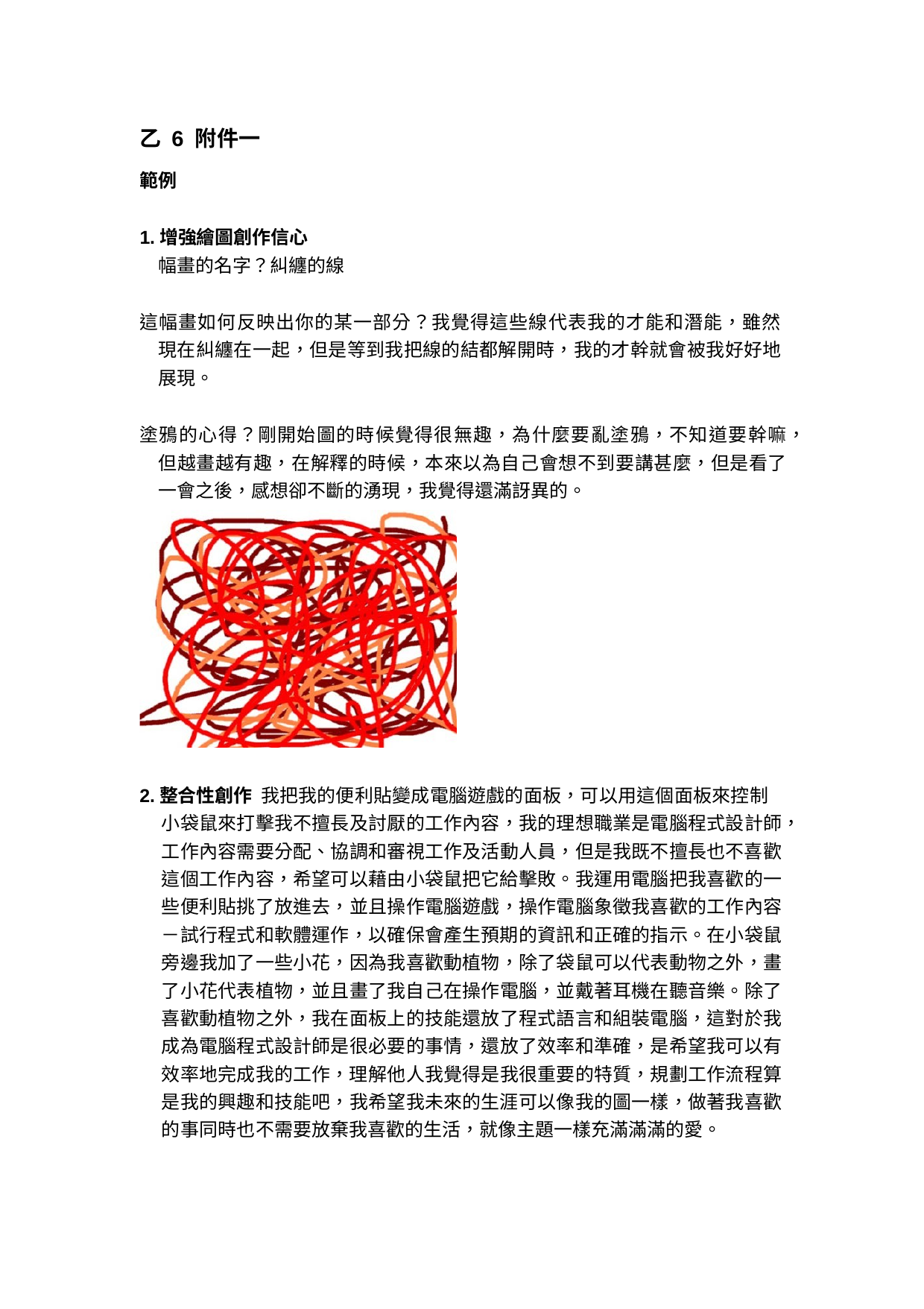

乙 6 附件一
範例

1.增強繪圖創作信心
幅畫的名字？糾纏的線

這幅畫如何反映出你的某一部分？我覺得這些線代表我的才能和潛能，雖然  現在糾纏在一起，但是等到我把線的結都解開時，我的才幹就會被我好好地  展現。

塗鴉的心得？剛開始圖的時候覺得很無趣，為什麼要亂塗鴉，不知道要幹嘛，但越畫越有趣，在解釋的時候，本來以為自己會想不到要講甚麼，但是看了一會之後，感想卻不斷的湧現，我覺得還滿訝異的。

2.整合性創作  我把我的便利貼變成電腦遊戲的面板，可以用這個面板來控制小袋鼠來打擊我不擅長及討厭的工作內容，我的理想職業是電腦程式設計師，工作內容需要分配、協調和審視工作及活動人員，但是我既不擅長也不喜歡這個工作內容，希望可以藉由小袋鼠把它給擊敗。我運用電腦把我喜歡的一些便利貼挑了放進去，並且操作電腦遊戲，操作電腦象徵我喜歡的工作內容－試行程式和軟體運作，以確保會產生預期的資訊和正確的指示。在小袋鼠旁邊我加了一些小花，因為我喜歡動植物，除了袋鼠可以代表動物之外，畫了小花代表植物，並且畫了我自己在操作電腦，並戴著耳機在聽音樂。除了喜歡動植物之外，我在面板上的技能還放了程式語言和組裝電腦，這對於我成為電腦程式設計師是很必要的事情，還放了效率和準確，是希望我可以有效率地完成我的工作，理解他人我覺得是我很重要的特質，規劃工作流程算是我的興趣和技能吧，我希望我未來的生涯可以像我的圖一樣，做著我喜歡的事同時也不需要放棄我喜歡的生活，就像主題一樣充滿滿滿的愛。